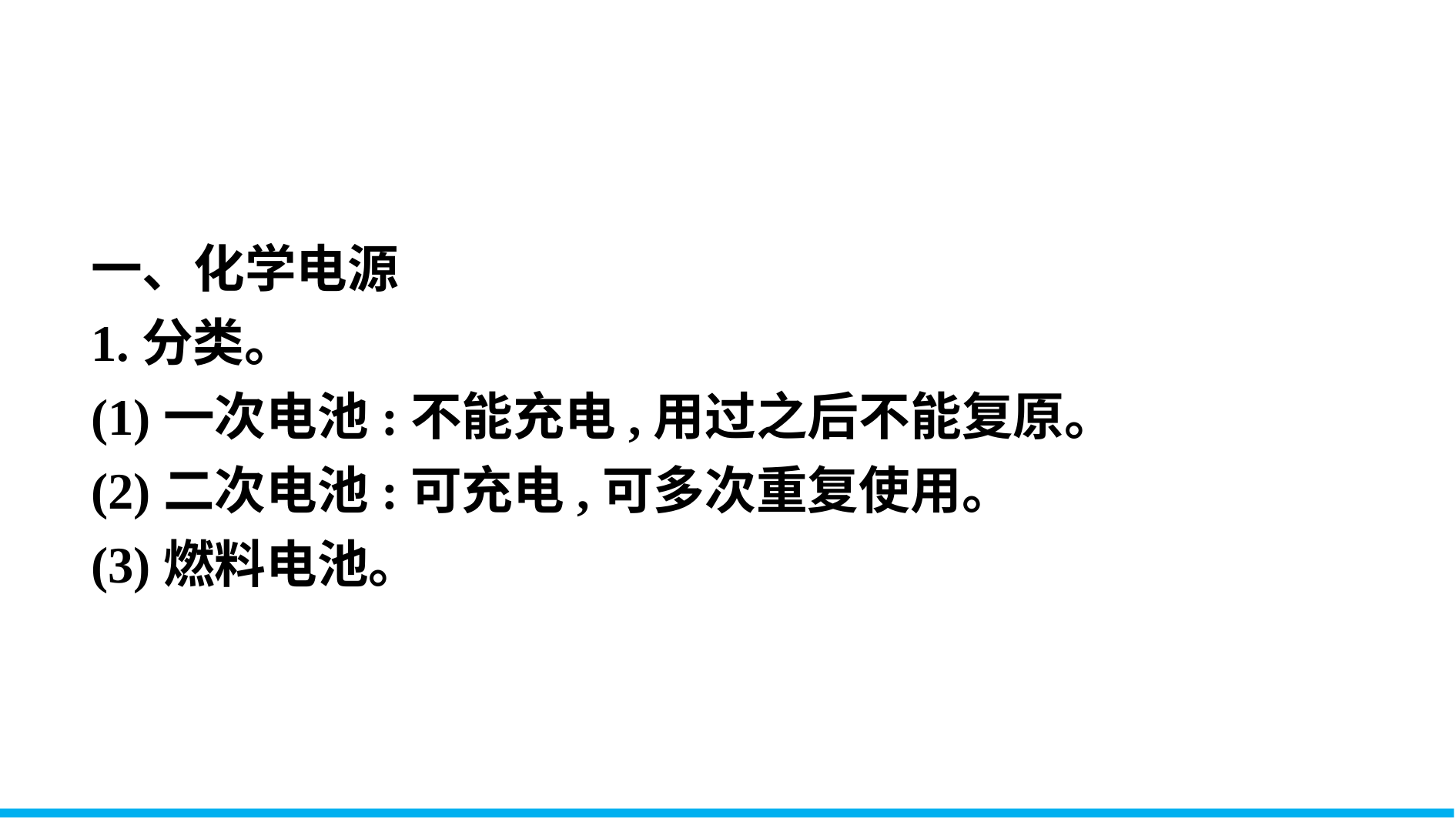

一、化学电源
1.分类。
(1)一次电池:不能充电,用过之后不能复原。
(2)二次电池:可充电,可多次重复使用。
(3)燃料电池。